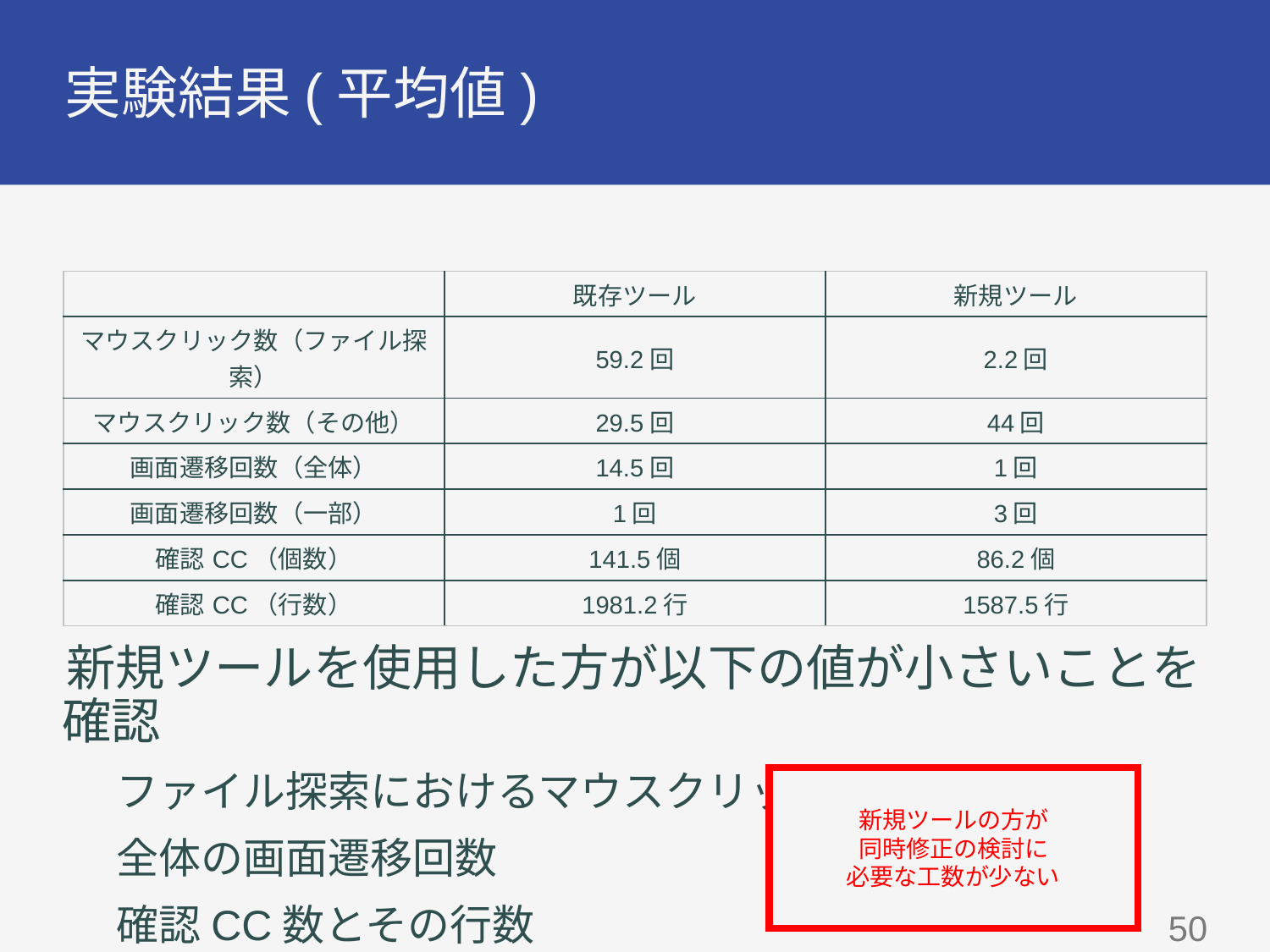

# 実験結果(平均値)

新規ツールを使用した方が以下の値が小さいことを確認
ファイル探索におけるマウスクリック回数
全体の画面遷移回数
確認CC数とその行数
|  | 既存ツール | 新規ツール |
| --- | --- | --- |
| マウスクリック数（ファイル探索） | 59.2回 | 2.2回 |
| マウスクリック数（その他） | 29.5回 | 44回 |
| 画面遷移回数（全体） | 14.5回 | 1回 |
| 画面遷移回数（一部） | 1回 | 3回 |
| 確認CC（個数） | 141.5個 | 86.2個 |
| 確認CC（行数） | 1981.2行 | 1587.5行 |
新規ツールの方が
同時修正の検討に
必要な工数が少ない
50